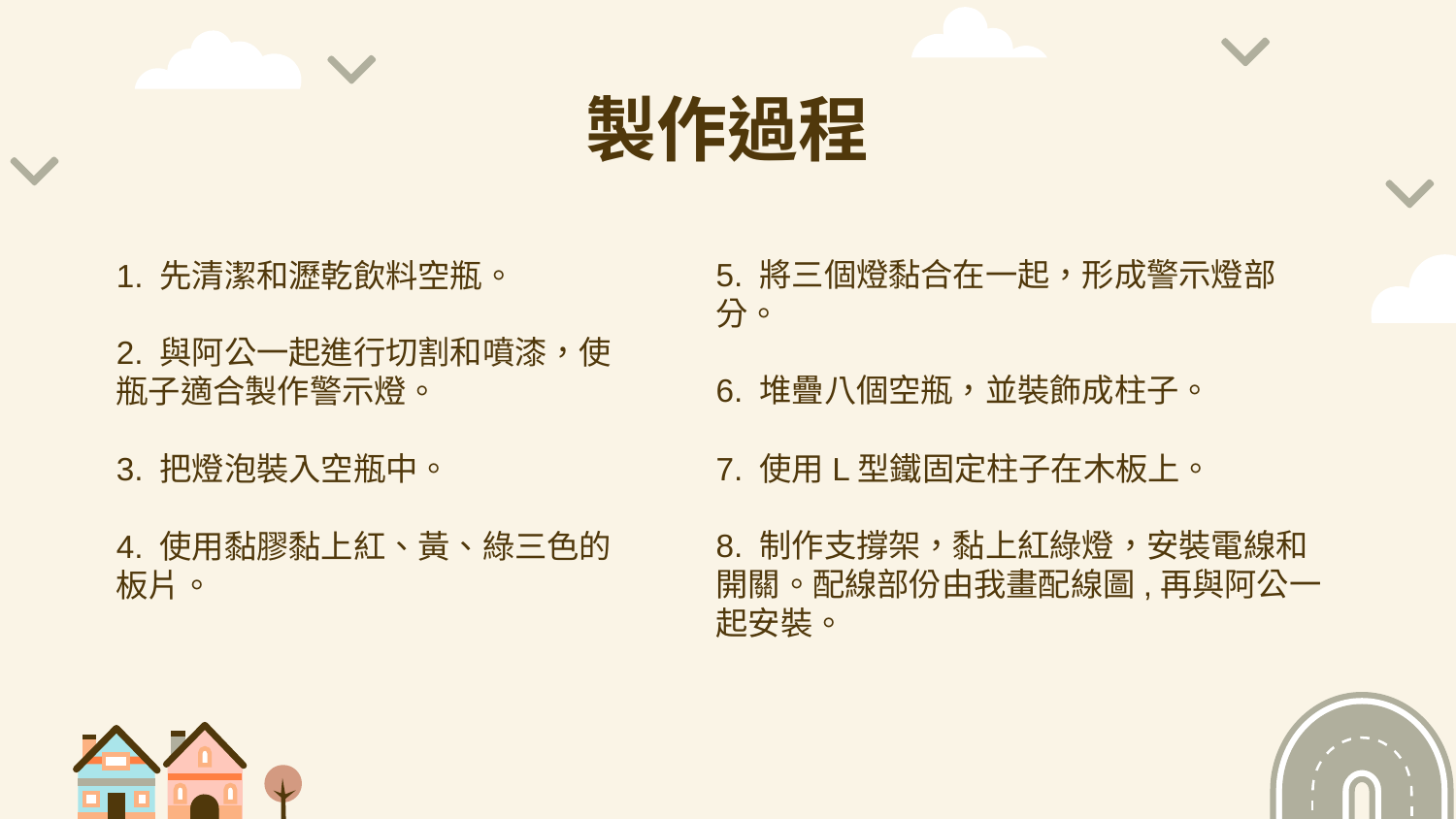

# 製作過程
5. 將三個燈黏合在一起，形成警示燈部分。

6. 堆疊八個空瓶，並裝飾成柱子。

7. 使用L型鐵固定柱子在木板上。

8. 制作支撐架，黏上紅綠燈，安裝電線和開關。配線部份由我畫配線圖,再與阿公一起安裝。
1. 先清潔和瀝乾飲料空瓶。

2. 與阿公一起進行切割和噴漆，使瓶子適合製作警示燈。

3. 把燈泡裝入空瓶中。

4. 使用黏膠黏上紅、黃、綠三色的板片。